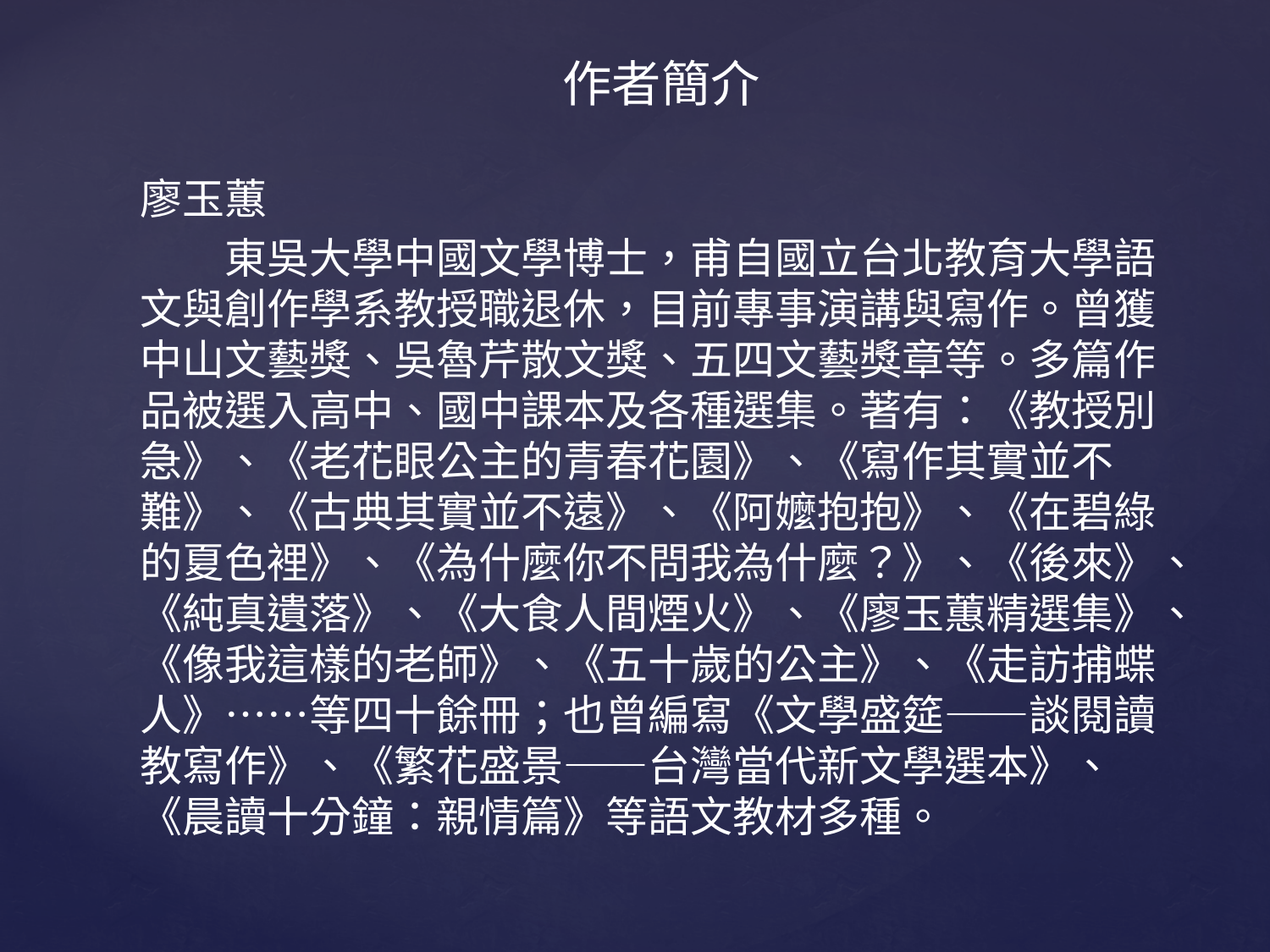

作者簡介

廖玉蕙
　　東吳大學中國文學博士，甫自國立台北教育大學語文與創作學系教授職退休，目前專事演講與寫作。曾獲中山文藝獎、吳魯芹散文獎、五四文藝獎章等。多篇作品被選入高中、國中課本及各種選集。著有：《教授別急》、《老花眼公主的青春花園》、《寫作其實並不難》、《古典其實並不遠》、《阿嬤抱抱》、《在碧綠的夏色裡》、《為什麼你不問我為什麼？》、《後來》、《純真遺落》、《大食人間煙火》、《廖玉蕙精選集》、《像我這樣的老師》、《五十歲的公主》、《走訪捕蝶人》……等四十餘冊；也曾編寫《文學盛筵——談閱讀教寫作》、《繁花盛景——台灣當代新文學選本》、《晨讀十分鐘：親情篇》等語文教材多種。